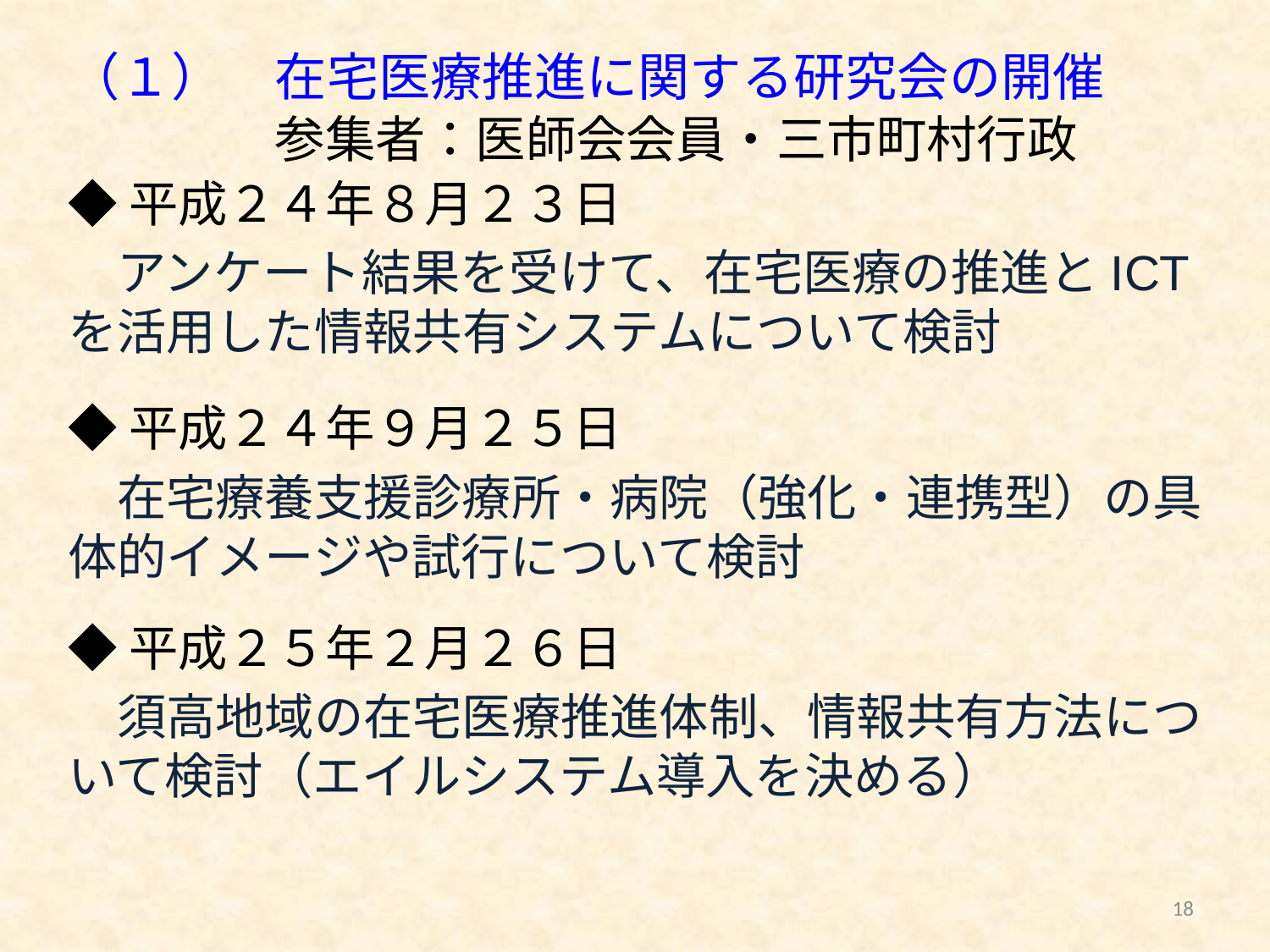

# （１）　在宅医療推進に関する研究会の開催 　　　　参集者：医師会会員・三市町村行政
◆平成２４年８月２３日
　アンケート結果を受けて、在宅医療の推進とICTを活用した情報共有システムについて検討

◆平成２４年９月２５日
　在宅療養支援診療所・病院（強化・連携型）の具体的イメージや試行について検討

◆平成２５年２月２６日
　須高地域の在宅医療推進体制、情報共有方法について検討（エイルシステム導入を決める）
18